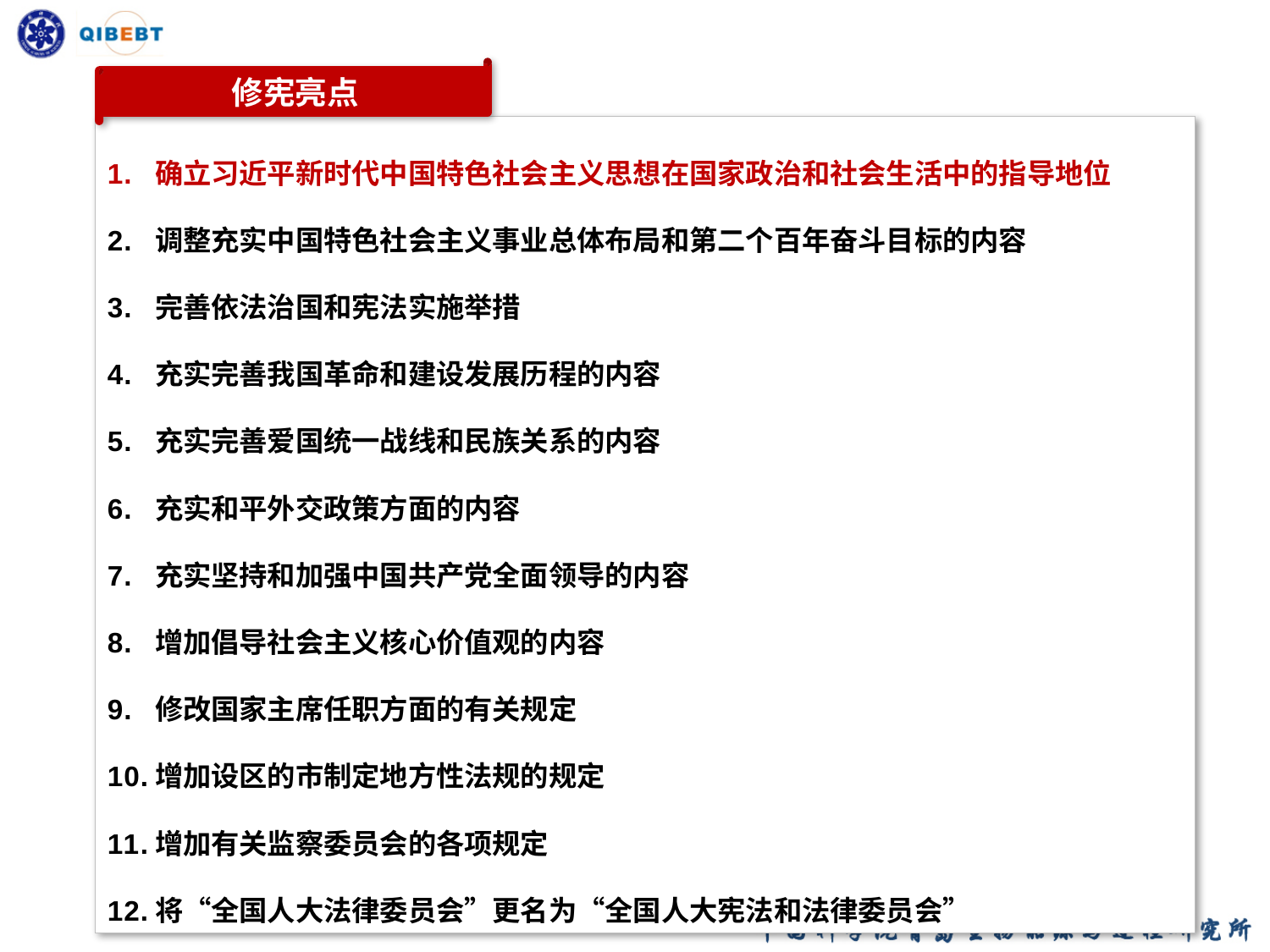

修宪亮点
确立习近平新时代中国特色社会主义思想在国家政治和社会生活中的指导地位
调整充实中国特色社会主义事业总体布局和第二个百年奋斗目标的内容
完善依法治国和宪法实施举措
充实完善我国革命和建设发展历程的内容
充实完善爱国统一战线和民族关系的内容
充实和平外交政策方面的内容
充实坚持和加强中国共产党全面领导的内容
增加倡导社会主义核心价值观的内容
修改国家主席任职方面的有关规定
增加设区的市制定地方性法规的规定
增加有关监察委员会的各项规定
将“全国人大法律委员会”更名为“全国人大宪法和法律委员会”